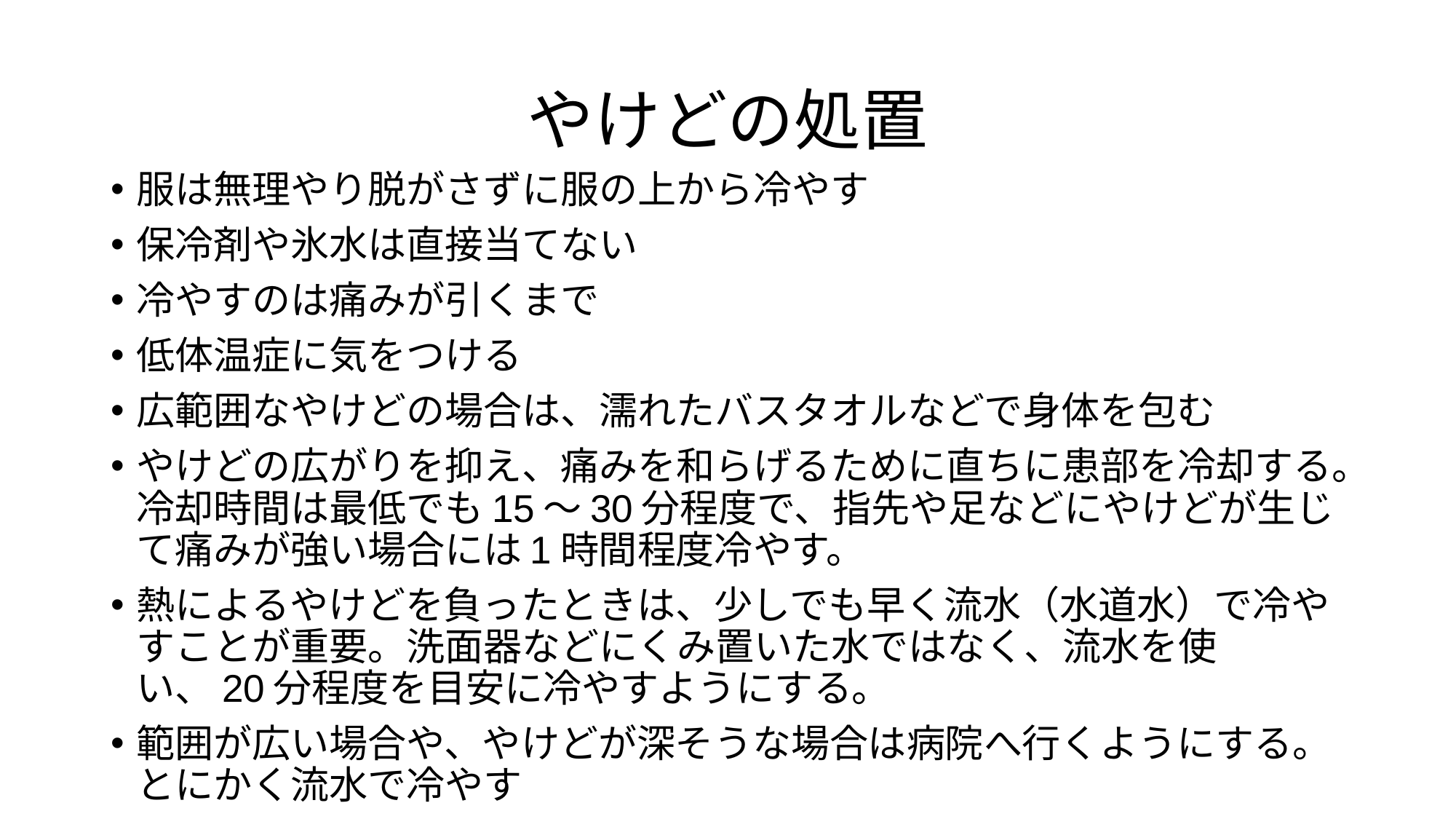

# やけどの処置
服は無理やり脱がさずに服の上から冷やす
保冷剤や氷水は直接当てない
冷やすのは痛みが引くまで
低体温症に気をつける
広範囲なやけどの場合は、濡れたバスタオルなどで身体を包む
やけどの広がりを抑え、痛みを和らげるために直ちに患部を冷却する。冷却時間は最低でも15〜30分程度で、指先や足などにやけどが生じて痛みが強い場合には1時間程度冷やす。
熱によるやけどを負ったときは、少しでも早く流水（水道水）で冷やすことが重要。洗面器などにくみ置いた水ではなく、流水を使い、20分程度を目安に冷やすようにする。
範囲が広い場合や、やけどが深そうな場合は病院へ行くようにする。とにかく流水で冷やす